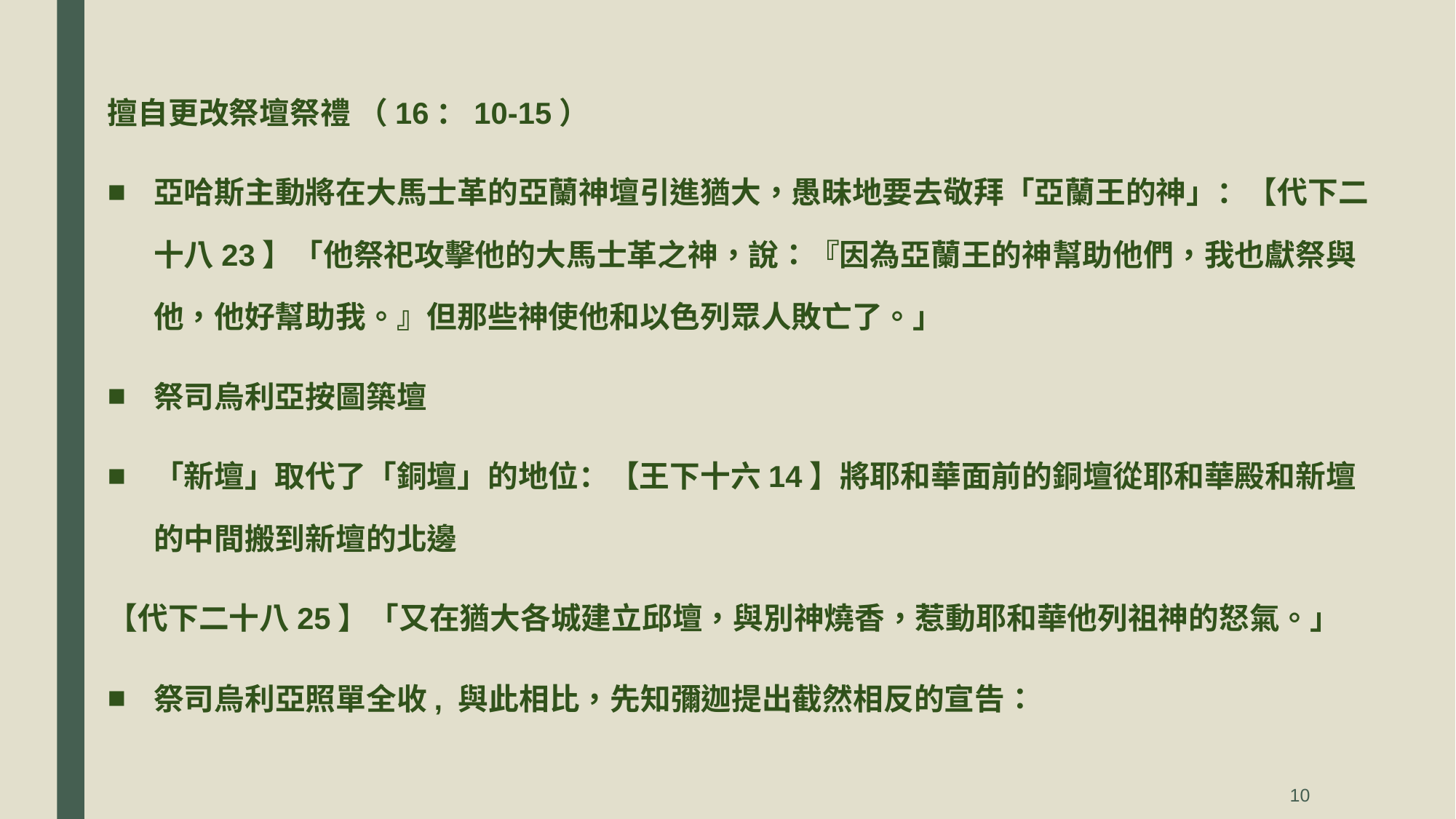

擅自更改祭壇祭禮 （16：10-15）
亞哈斯主動將在大馬士革的亞蘭神壇引進猶大，愚昧地要去敬拜「亞蘭王的神」：【代下二十八23】「他祭祀攻擊他的大馬士革之神，說：『因為亞蘭王的神幫助他們，我也獻祭與他，他好幫助我。』但那些神使他和以色列眾人敗亡了。」
祭司烏利亞按圖築壇
「新壇」取代了「銅壇」的地位：【王下十六14】將耶和華面前的銅壇從耶和華殿和新壇的中間搬到新壇的北邊
【代下二十八25】「又在猶大各城建立邱壇，與別神燒香，惹動耶和華他列祖神的怒氣。」
祭司烏利亞照單全收, 與此相比，先知彌迦提出截然相反的宣告：

10